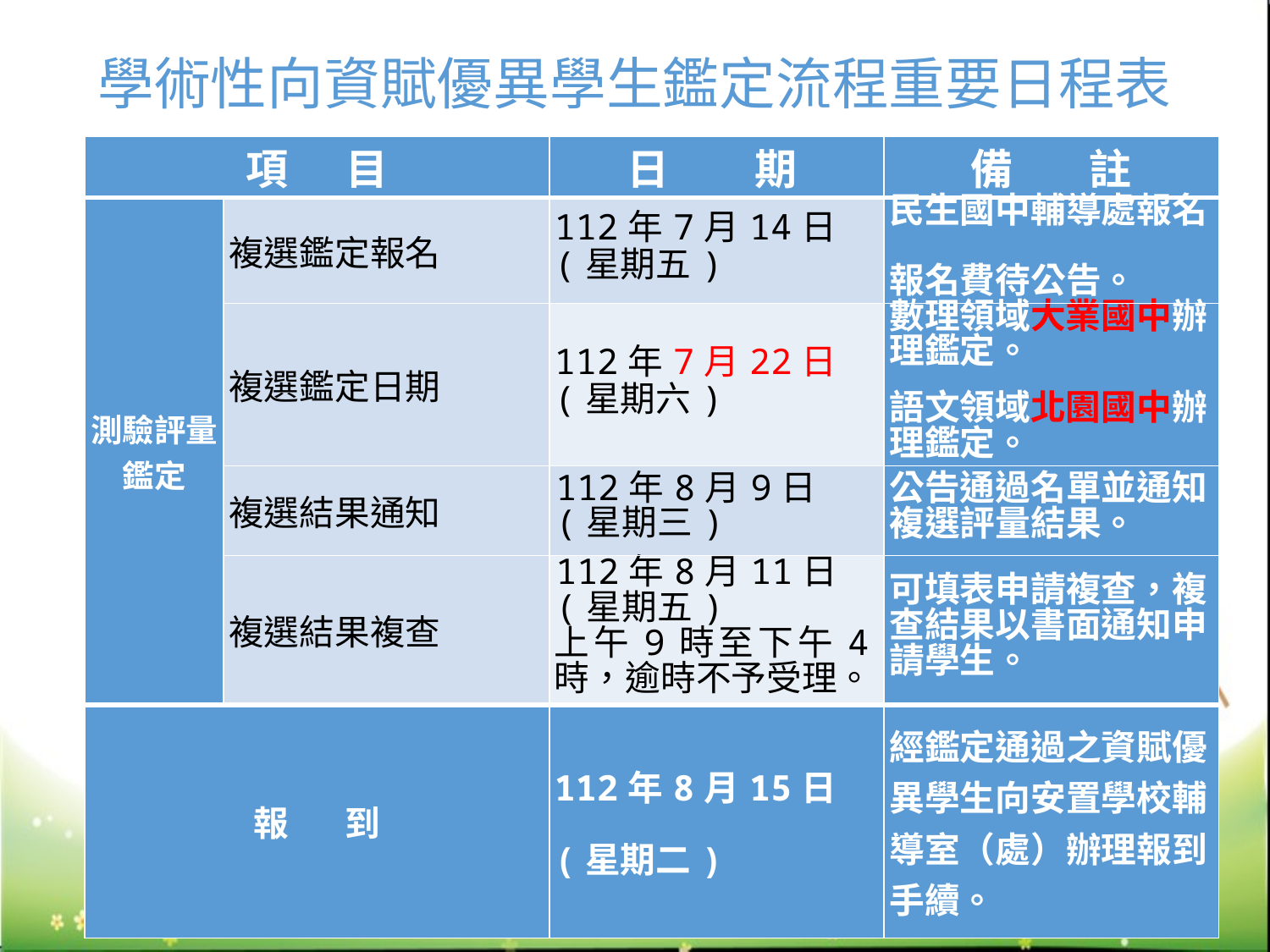

# 學術性向資賦優異學生鑑定流程重要日程表
| 項 目 |  | 日 期 | 備 註 |
| --- | --- | --- | --- |
| 測驗評量鑑定 | 複選鑑定報名 | 112年7月14日 (星期五) | 民生國中輔導處報名， 報名費待公告。 |
|  | 複選鑑定日期 | 112年7月22日 (星期六) | 數理領域大業國中辦理鑑定。 語文領域北園國中辦理鑑定。 |
|  | 複選結果通知 | 112年8月9日 (星期三) | 公告通過名單並通知複選評量結果。 |
|  | 複選結果複查 | 112年8月11日 (星期五) 上午9時至下午4時，逾時不予受理。 | 可填表申請複查，複查結果以書面通知申請學生。 |
| 報 到 |  | 112年8月15日 (星期二) | 經鑑定通過之資賦優異學生向安置學校輔導室（處）辦理報到手續。 |